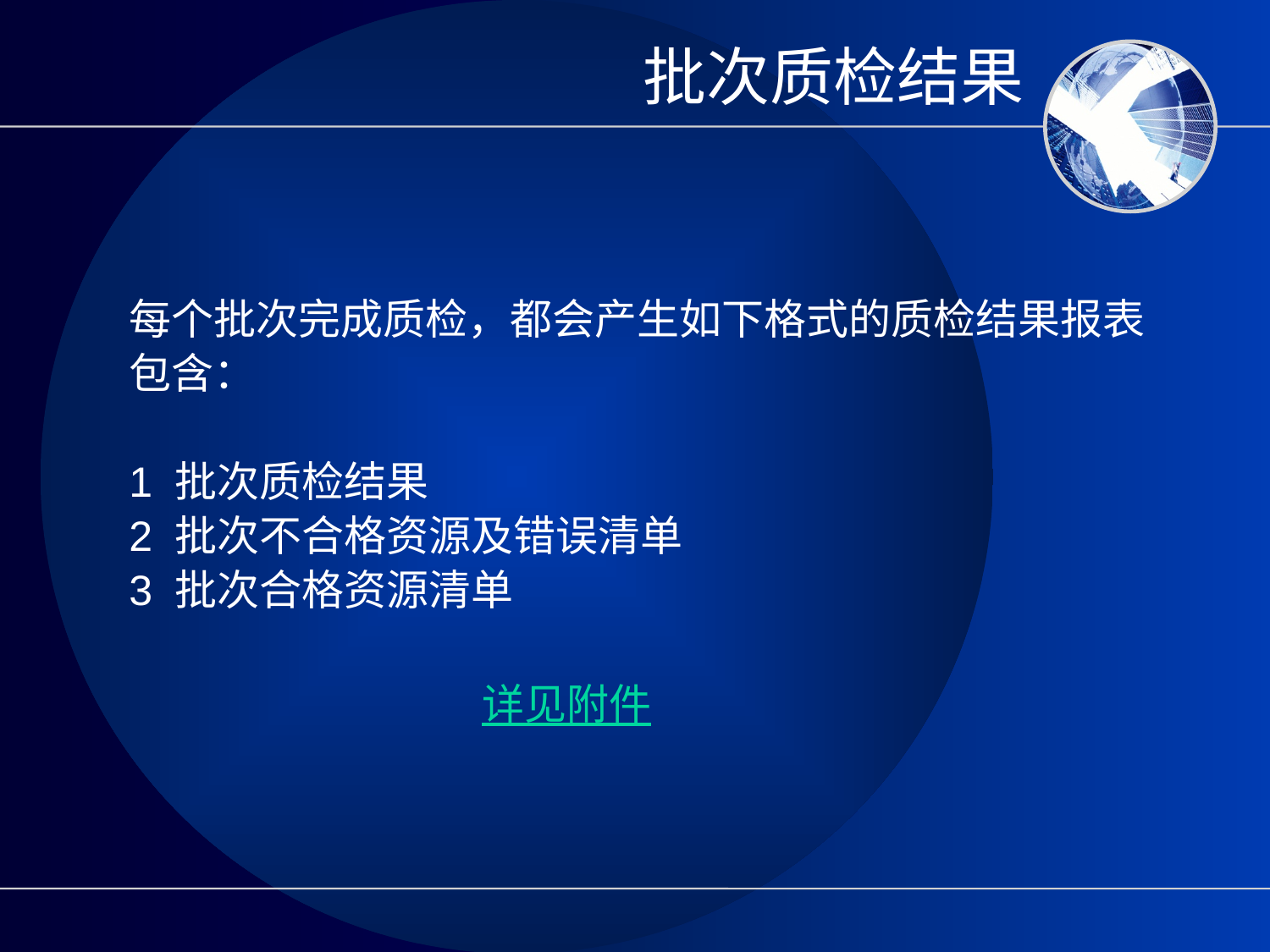

# 批次质检结果

每个批次完成质检，都会产生如下格式的质检结果报表
包含：

1 批次质检结果
2 批次不合格资源及错误清单
3 批次合格资源清单

                                    详见附件